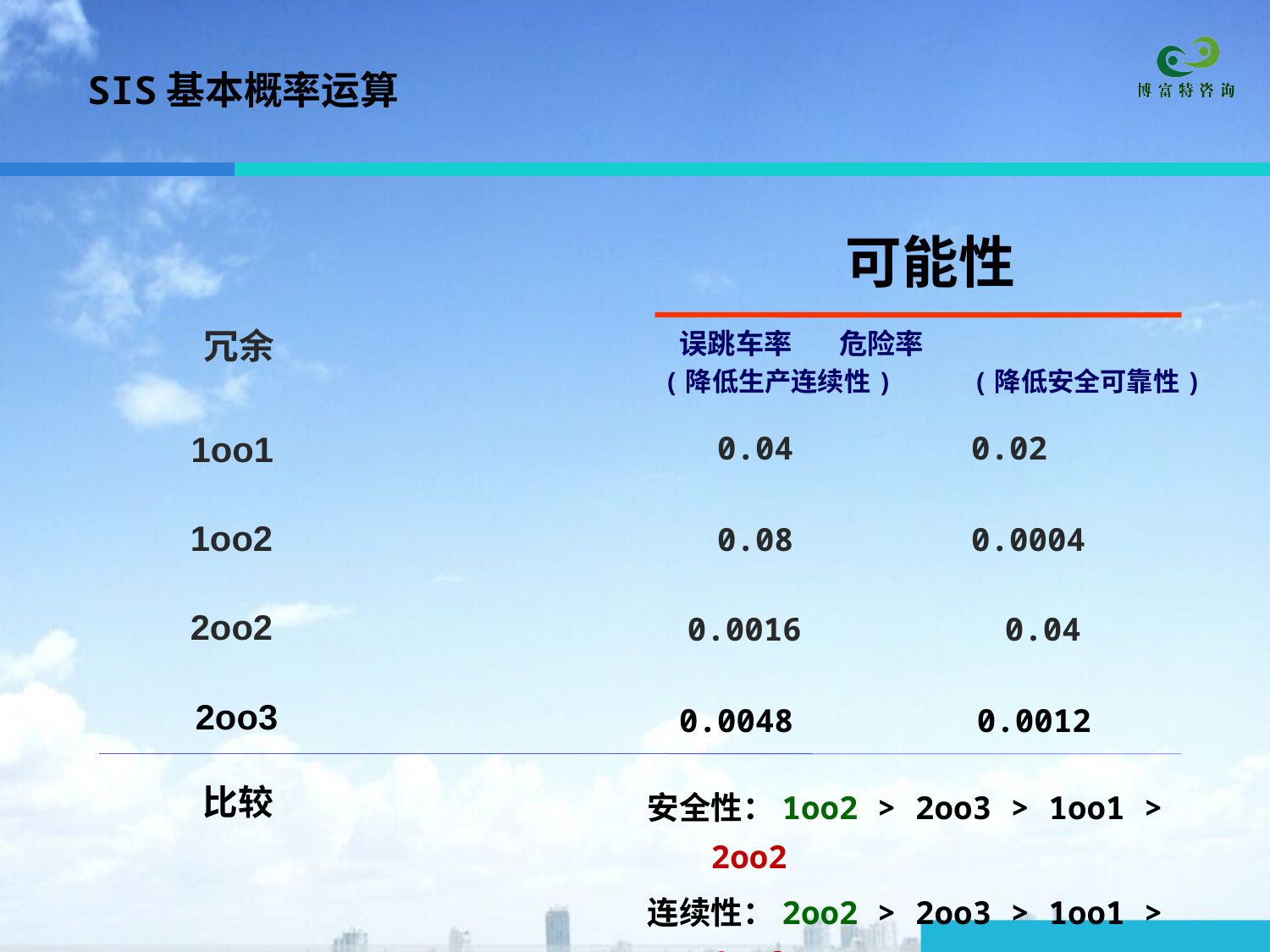

SIS基本概率运算
可能性

    误跳车率	    危险率
 (降低生产连续性)     (降低安全可靠性)

冗余
1oo1
0.04		0.02
1oo2
0.08		0.0004
2oo2
0.0016	          0.04
2oo3
0.0048
0.0012
安全性：1oo2 > 2oo3 > 1oo1 > 2oo2
连续性：2oo2 > 2oo3 > 1oo1 > 1oo2
比较